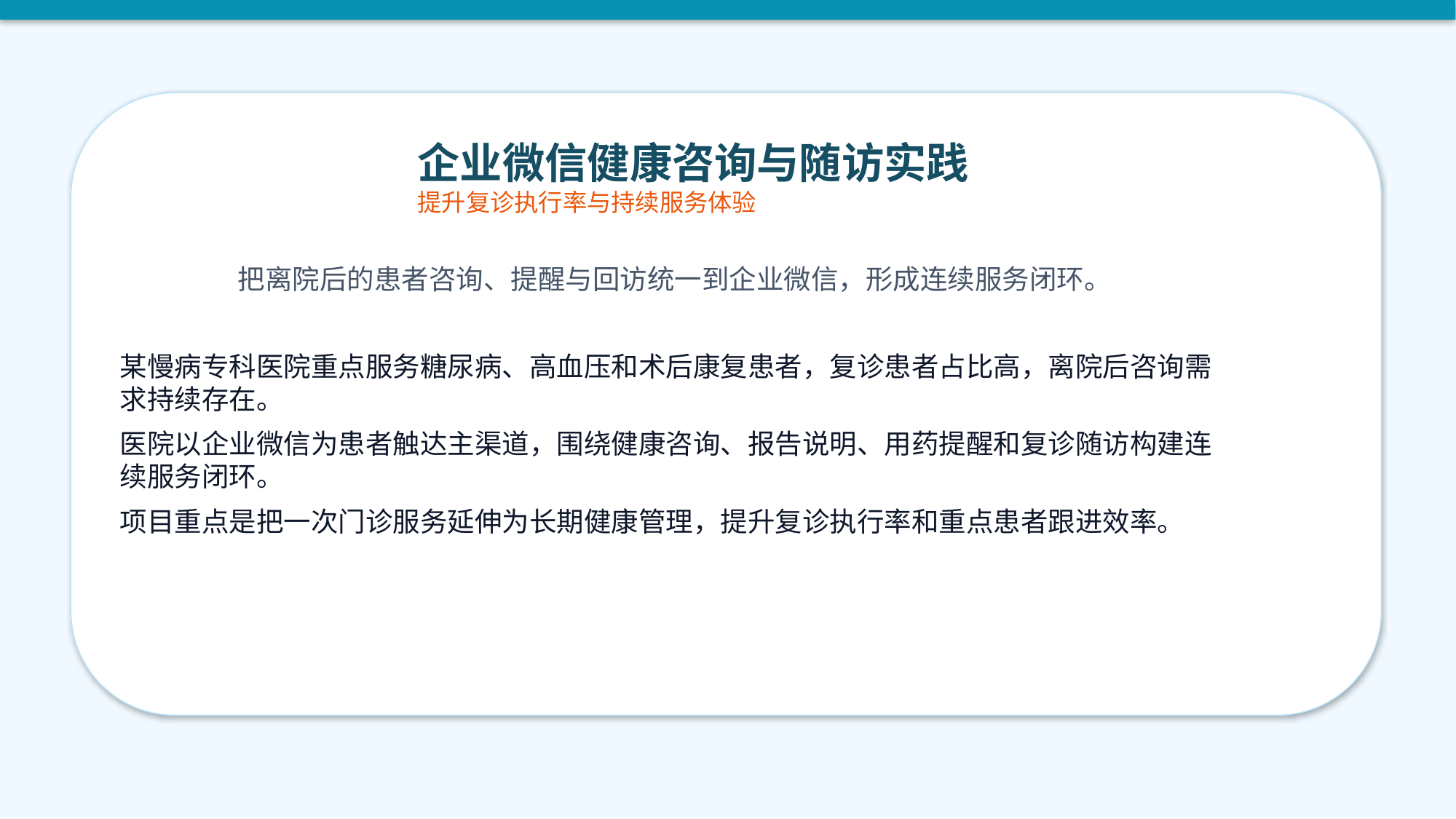

企业微信健康咨询与随访实践
提升复诊执行率与持续服务体验
把离院后的患者咨询、提醒与回访统一到企业微信，形成连续服务闭环。
某慢病专科医院重点服务糖尿病、高血压和术后康复患者，复诊患者占比高，离院后咨询需求持续存在。
医院以企业微信为患者触达主渠道，围绕健康咨询、报告说明、用药提醒和复诊随访构建连续服务闭环。
项目重点是把一次门诊服务延伸为长期健康管理，提升复诊执行率和重点患者跟进效率。